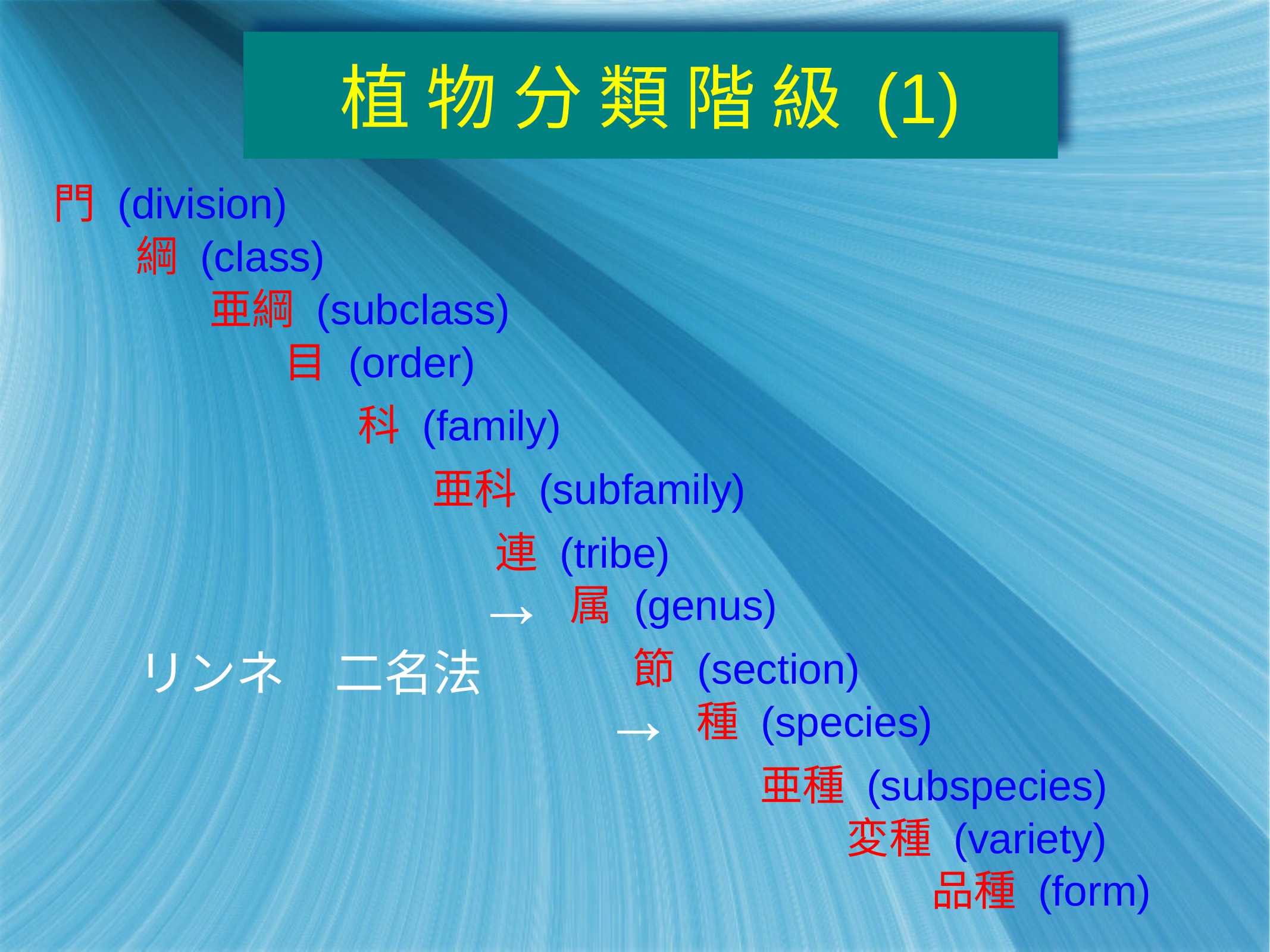

植 物 分 類 階 級 (1)
門 (division)
綱 (class)
亜綱 (subclass)
目 (order)
科 (family)
亜科 (subfamily)
連 (tribe)
→
属 (genus)
リンネ　二名法
節 (section)
→
種 (species)
亜種 (subspecies)
変種 (variety)
品種 (form)